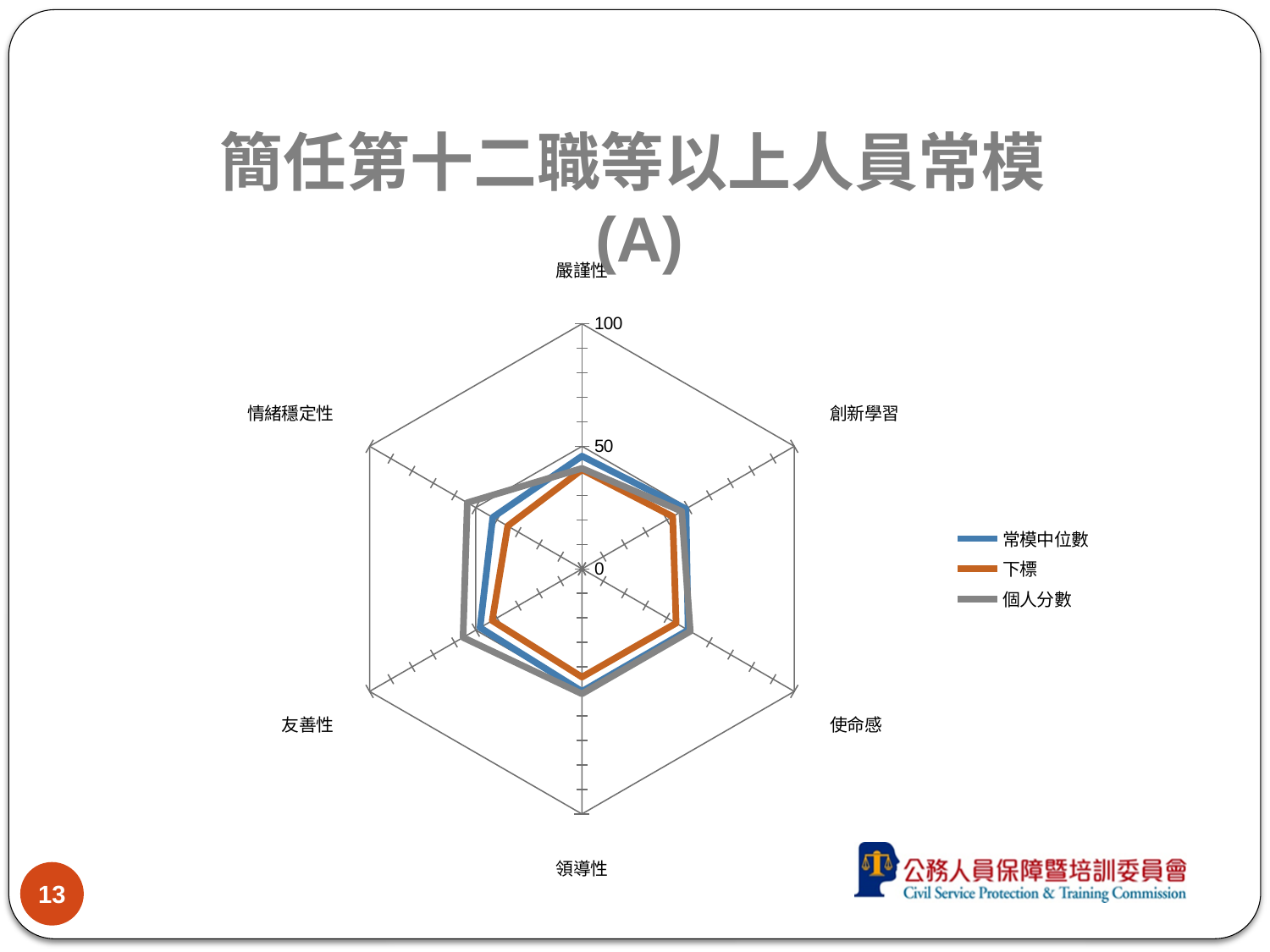

簡任第十二職等以上人員常模(A)

### Chart

| Category | 常模中位數 | 下標 | 個人分數 |
|---|---|---|---|
| 嚴謹性 | 46.0 | 40.45 | 41.0 |
| 創新學習 | 49.0 | 42.73 | 47.0 |
| 使命感 | 50.0 | 44.34 | 51.0 |
| 領導性 | 50.0 | 44.16 | 51.0 |
| 友善性 | 48.0 | 42.27 | 56.0 |
| 情緒穩定性 | 42.0 | 34.96 | 54.0 |
13